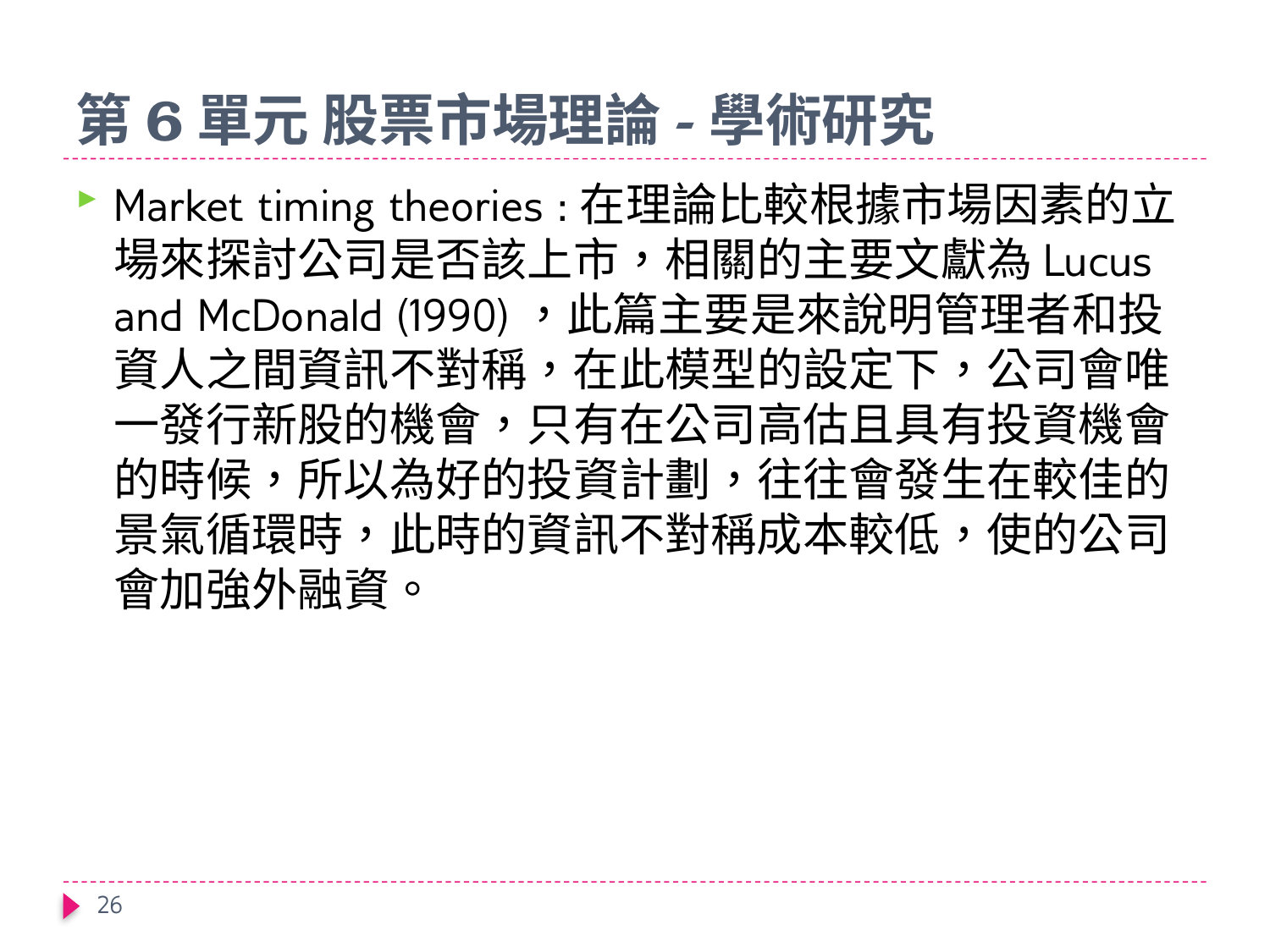

# 第6單元 股票市場理論-學術研究
Market timing theories :在理論比較根據市場因素的立場來探討公司是否該上市，相關的主要文獻為Lucus and McDonald (1990)，此篇主要是來說明管理者和投資人之間資訊不對稱，在此模型的設定下，公司會唯一發行新股的機會，只有在公司高估且具有投資機會的時候，所以為好的投資計劃，往往會發生在較佳的景氣循環時，此時的資訊不對稱成本較低，使的公司會加強外融資。

26